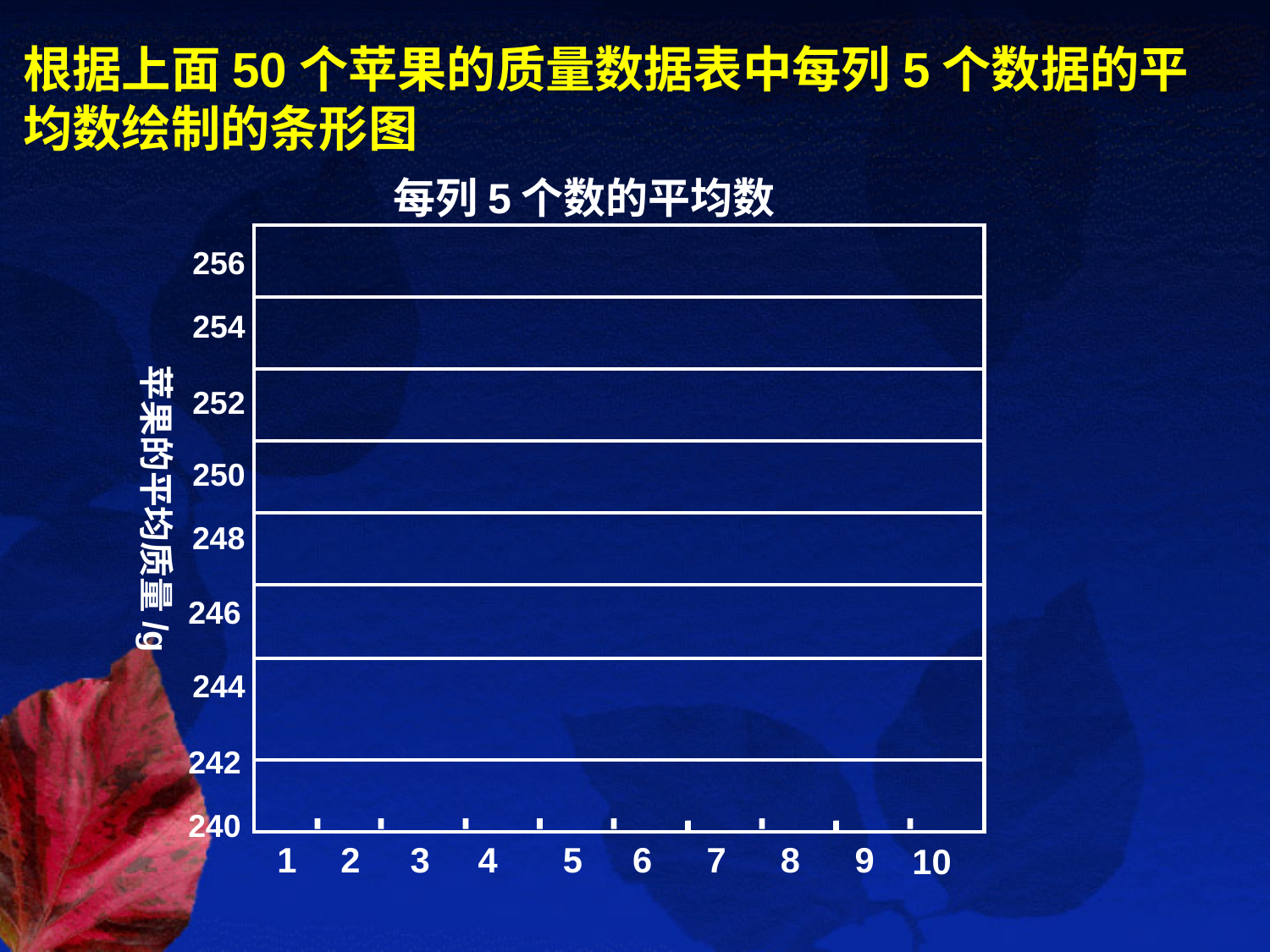

根据上面50个苹果的质量数据表中每列5个数据的平均数绘制的条形图
每列5个数的平均数
|  |
| --- |
|  |
|  |
|  |
|  |
|  |
|  |
|  |
256

254

苹果的平均质量/g

252

250

248

246

244
242
240

1
2
3
4
5
6
7
8
9
10